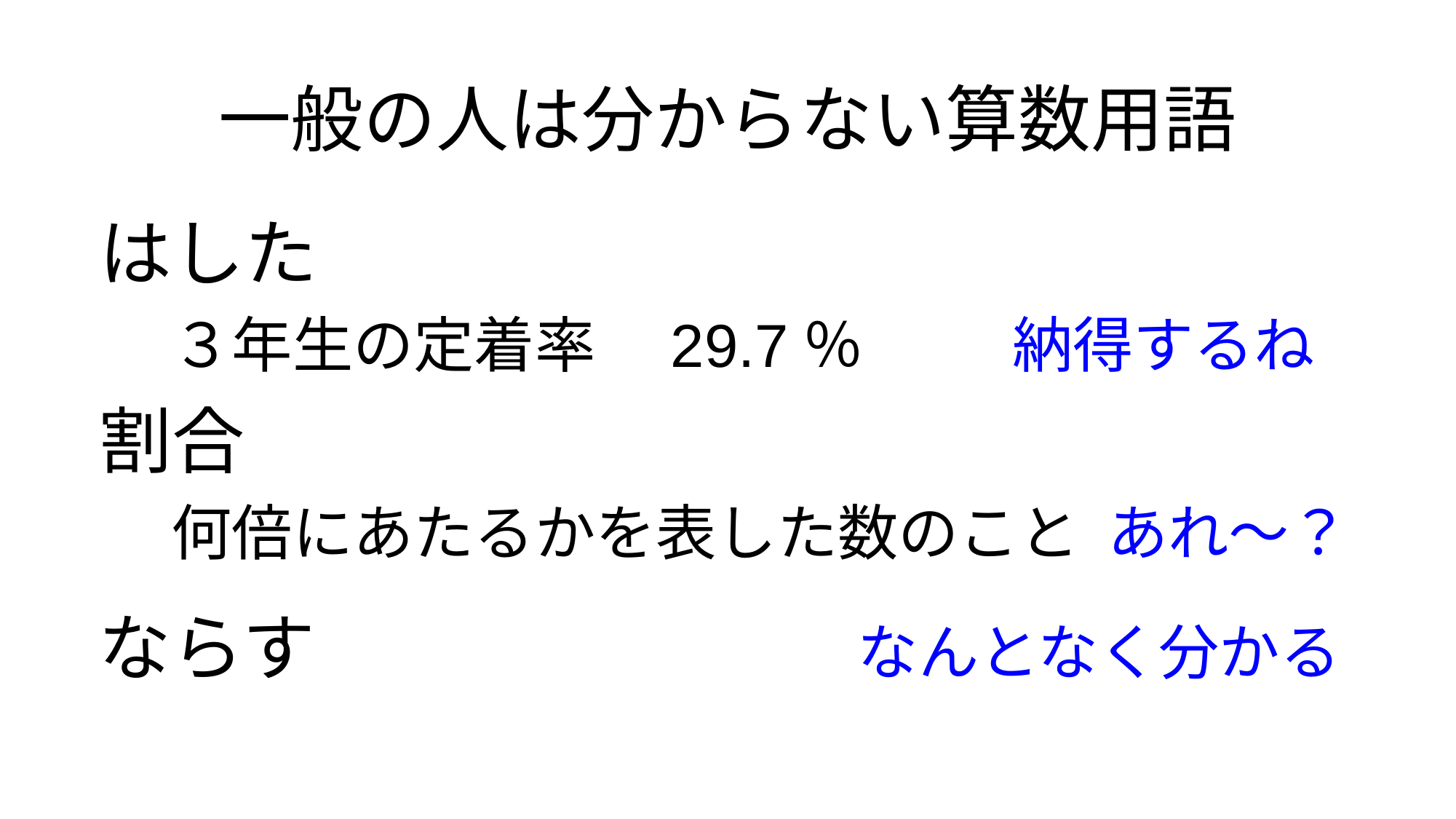

# 一般の人は分からない算数用語
はした
　３年生の定着率　29.7％　　  納得するね
割合
　何倍にあたるかを表した数のこと  あれ～？
ならす　　　　　　　  なんとなく分かる